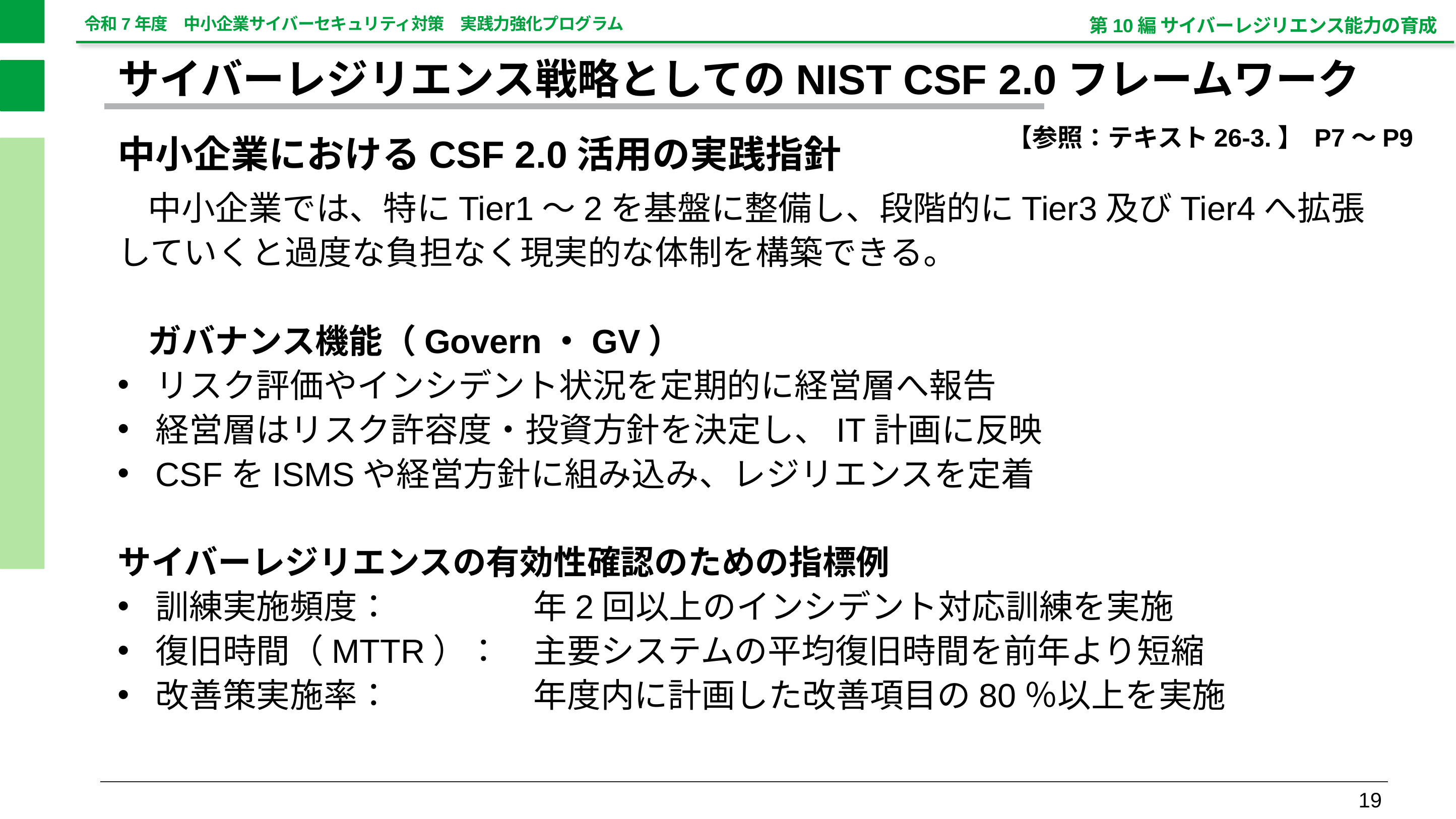

第10編 サイバーレジリエンス能力の育成
サイバーレジリエンス戦略としてのNIST CSF 2.0フレームワーク
【参照：テキスト26-3.】 P7～P9

中小企業におけるCSF 2.0活用の実践指針
中小企業では、特にTier1～2を基盤に整備し、段階的にTier3及びTier4へ拡張していくと過度な負担なく現実的な体制を構築できる。

ガバナンス機能（Govern・GV）
リスク評価やインシデント状況を定期的に経営層へ報告
経営層はリスク許容度・投資方針を決定し、IT計画に反映
CSFをISMSや経営方針に組み込み、レジリエンスを定着

サイバーレジリエンスの有効性確認のための指標例
訓練実施頻度：		年2回以上のインシデント対応訓練を実施
復旧時間（MTTR）：	主要システムの平均復旧時間を前年より短縮
改善策実施率：		年度内に計画した改善項目の80％以上を実施